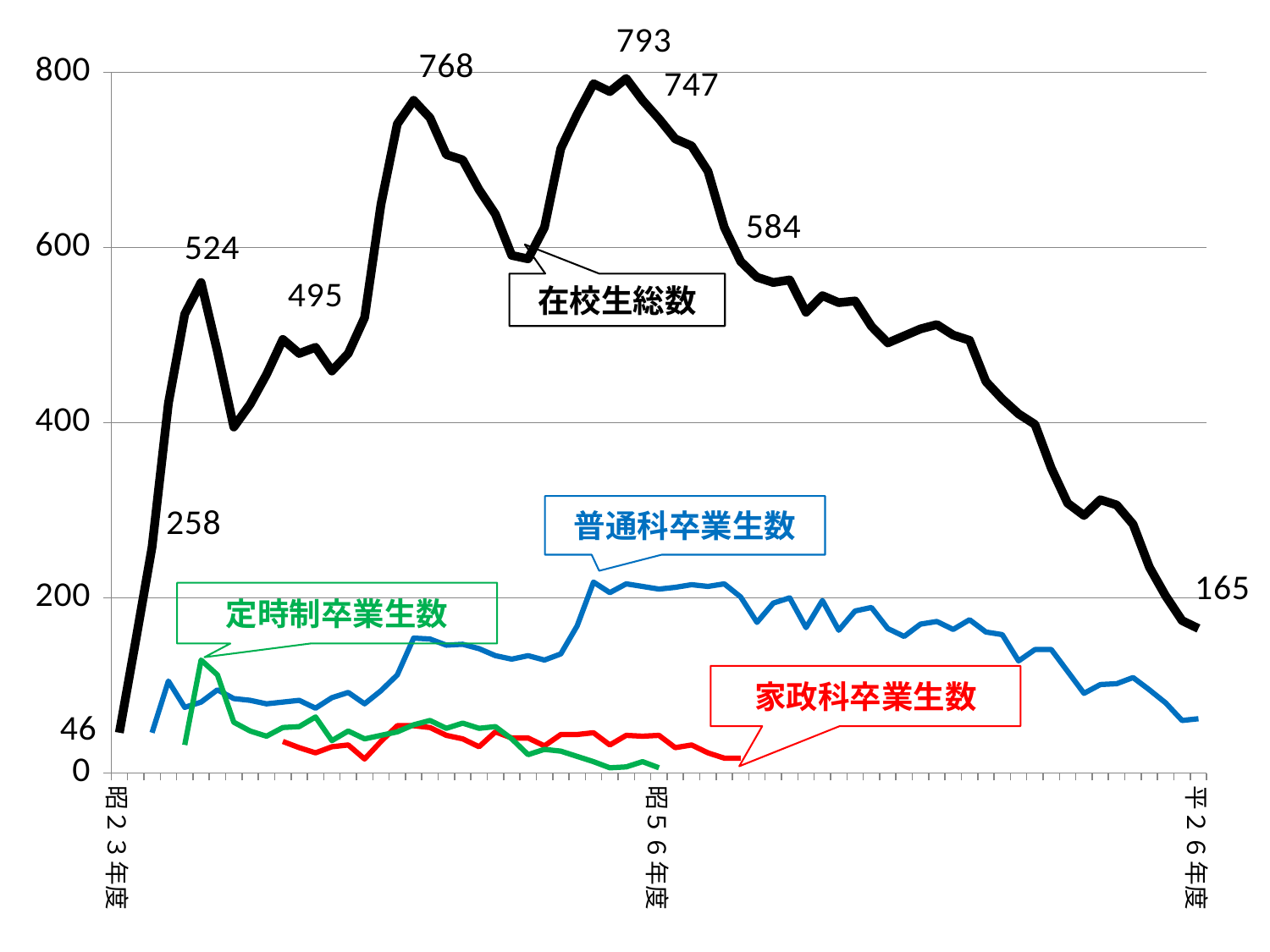

### Chart

| Category | 在校生数 | 普通科 | 家政科 | 定時制 |
|---|---|---|---|---|
| 昭２３年度 | 46.0 | None | None | None |
|  | 151.0 | None | None | None |
| 昭２５年度 | 258.0 | 46.0 | None | None |
|  | 422.0 | 105.0 | None | None |
| 昭２７年度 | 524.0 | 75.0 | None | 32.0 |
|  | 560.0 | 81.0 | None | 129.0 |
|  | 481.0 | 95.0 | None | 112.0 |
|  | 395.0 | 85.0 | None | 58.0 |
|  | 421.0 | 83.0 | None | 48.0 |
|  | 455.0 | 79.0 | None | 42.0 |
| 昭３３年度 | 495.0 | 81.0 | 36.0 | 52.0 |
|  | 479.0 | 83.0 | 29.0 | 53.0 |
|  | 486.0 | 74.0 | 23.0 | 64.0 |
|  | 459.0 | 86.0 | 30.0 | 37.0 |
|  | 479.0 | 92.0 | 32.0 | 48.0 |
|  | 520.0 | 79.0 | 16.0 | 39.0 |
|  | 649.0 | 94.0 | 36.0 | 43.0 |
|  | 741.0 | 112.0 | 54.0 | 47.0 |
|  | 768.0 | 154.0 | 54.0 | 55.0 |
|  | 748.0 | 153.0 | 52.0 | 60.0 |
|  | 706.0 | 146.0 | 43.0 | 51.0 |
|  | 700.0 | 147.0 | 39.0 | 57.0 |
|  | 666.0 | 142.0 | 30.0 | 51.0 |
|  | 638.0 | 134.0 | 47.0 | 53.0 |
|  | 591.0 | 130.0 | 40.0 | 39.0 |
|  | 587.0 | 134.0 | 40.0 | 21.0 |
|  | 623.0 | 129.0 | 31.0 | 27.0 |
|  | 713.0 | 136.0 | 44.0 | 25.0 |
|  | 752.0 | 168.0 | 44.0 | 19.0 |
|  | 787.0 | 218.0 | 46.0 | 13.0 |
|  | 778.0 | 206.0 | 32.0 | 6.0 |
| 昭５４年度 | 793.0 | 216.0 | 43.0 | 7.0 |
|  | 768.0 | 213.0 | 42.0 | 13.0 |
| 昭５６年度 | 747.0 | 210.0 | 43.0 | 6.0 |
|  | 724.0 | 212.0 | 29.0 | None |
|  | 716.0 | 215.0 | 32.0 | None |
|  | 687.0 | 213.0 | 23.0 | None |
|  | 623.0 | 216.0 | 17.0 | None |
| 昭６１年度 | 584.0 | 201.0 | 17.0 | None |
|  | 566.0 | 172.0 | None | None |
|  | 560.0 | 194.0 | None | None |
|  | 563.0 | 200.0 | None | None |
|  | 526.0 | 166.0 | None | None |
|  | 545.0 | 197.0 | None | None |
|  | 537.0 | 163.0 | None | None |
|  | 539.0 | 185.0 | None | None |
|  | 510.0 | 189.0 | None | None |
|  | 491.0 | 165.0 | None | None |
|  | 499.0 | 156.0 | None | None |
|  | 507.0 | 170.0 | None | None |
|  | 512.0 | 173.0 | None | None |
|  | 500.0 | 164.0 | None | None |
|  | 494.0 | 175.0 | None | None |
|  | 447.0 | 161.0 | None | None |
|  | 427.0 | 158.0 | None | None |
|  | 410.0 | 128.0 | None | None |
|  | 398.0 | 141.0 | None | None |
|  | 348.0 | 141.0 | None | None |
|  | 308.0 | 116.0 | None | None |
|  | 294.0 | 91.0 | None | None |
|  | 312.0 | 101.0 | None | None |
|  | 306.0 | 102.0 | None | None |
|  | 284.0 | 109.0 | None | None |
|  | 235.0 | 95.0 | None | None |
|  | 202.0 | 80.0 | None | None |
|  | 174.0 | 60.0 | None | None |
| 平２６年度 | 165.0 | 62.0 | None | None |
在校生総数
普通科卒業生数
定時制卒業生数
家政科卒業生数